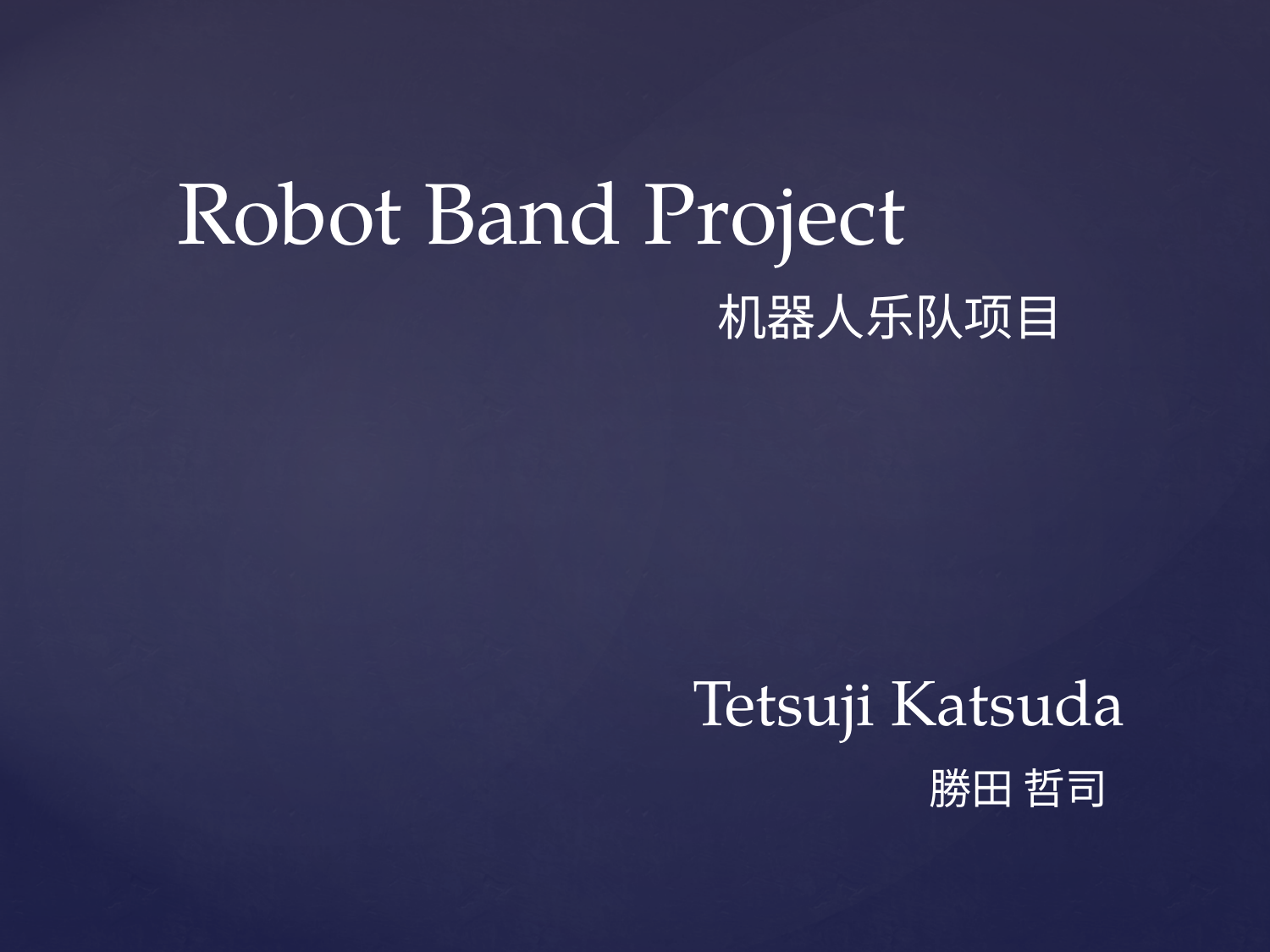

Robot Band Project
机器人乐队项目
Tetsuji Katsuda
勝田 哲司